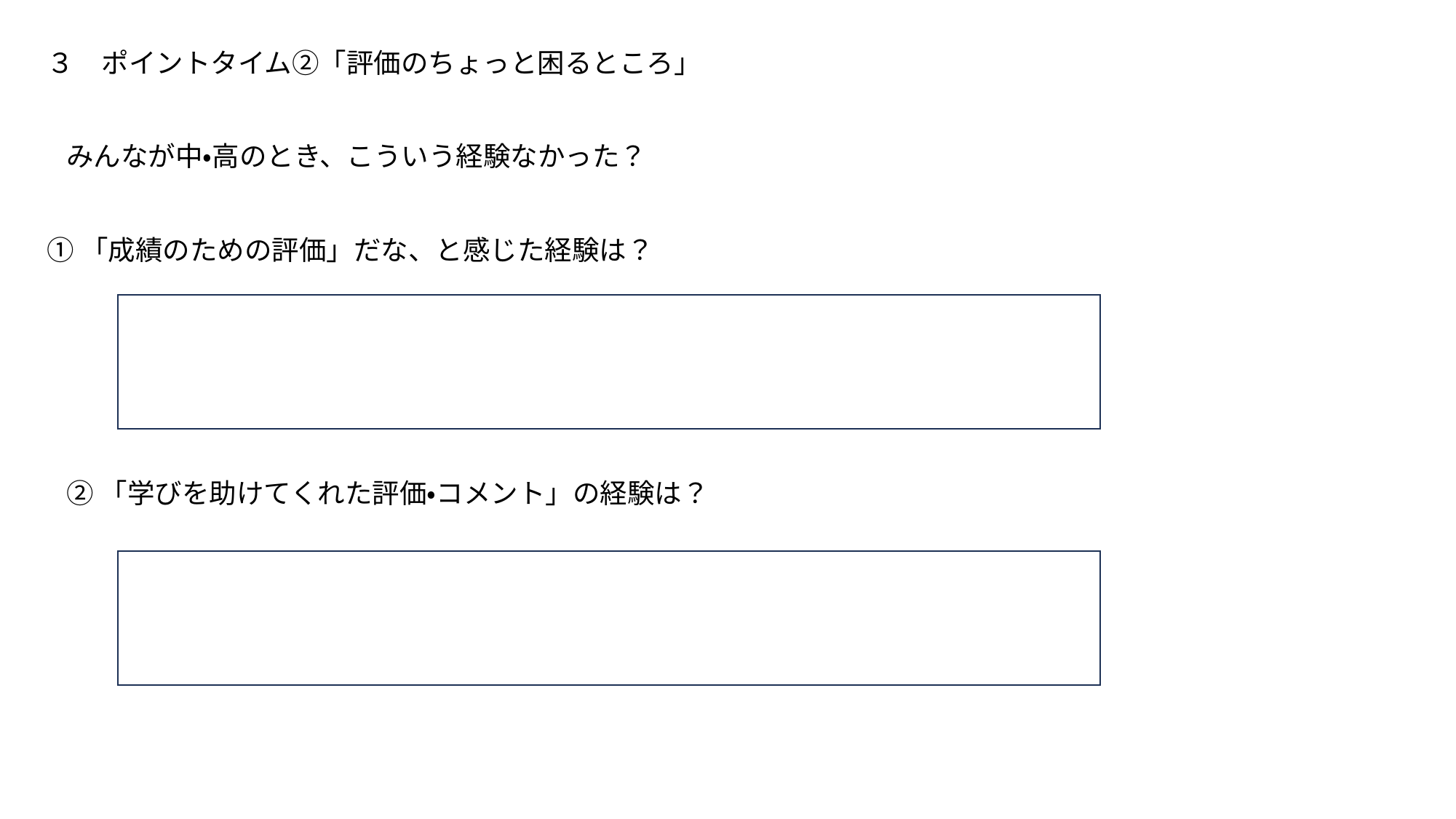

３　ポイントタイム②「評価のちょっと困るところ」
みんなが中・高のとき、こういう経験なかった？
①「成績のための評価」だな、と感じた経験は？

②「学びを助けてくれた評価・コメント」の経験は？